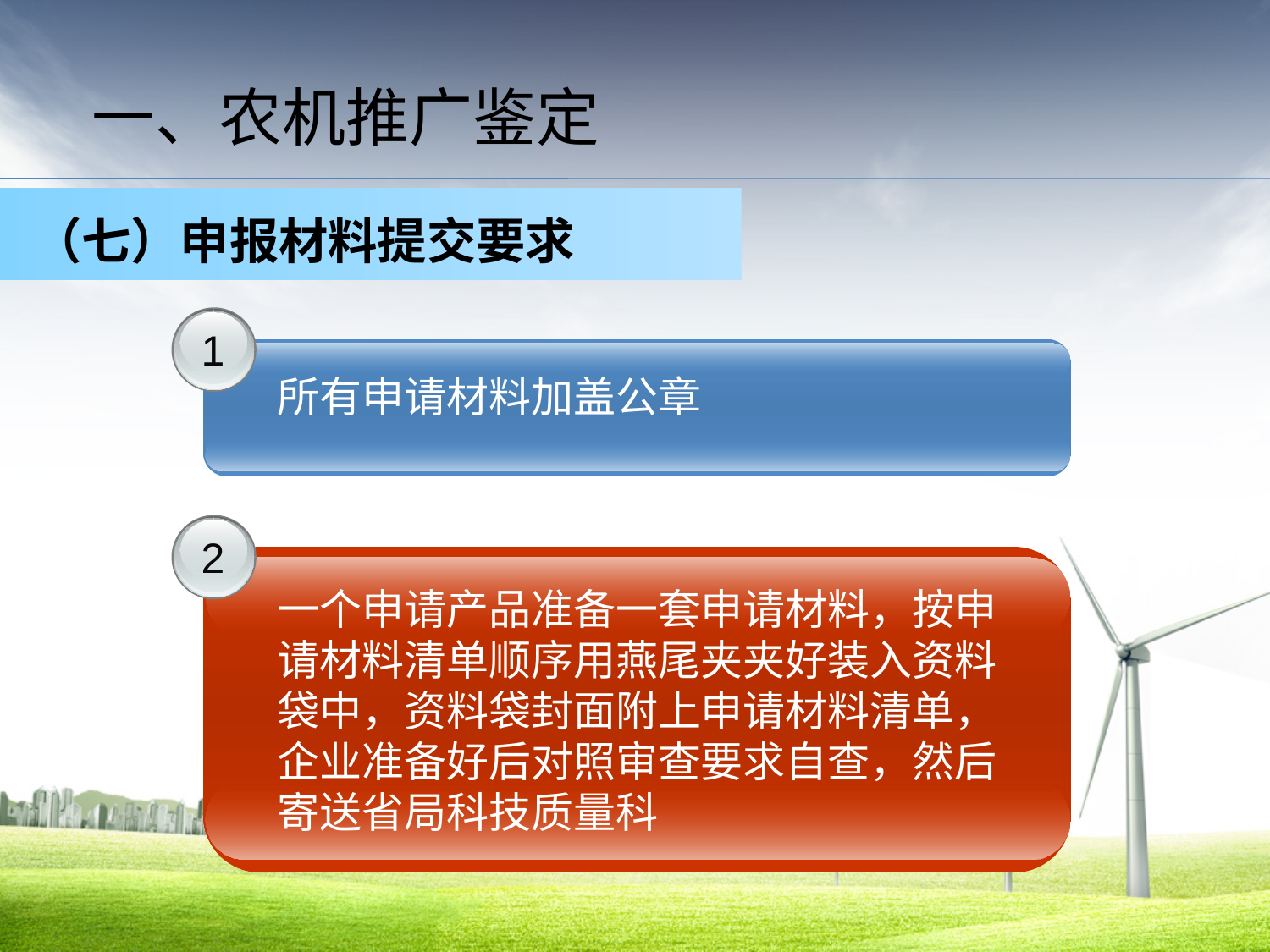

一、农机推广鉴定

（七）申报材料提交要求

1

所有申请材料加盖公章

2

一个申请产品准备一套申请材料，按申请材料清单顺序用燕尾夹夹好装入资料袋中，资料袋封面附上申请材料清单，企业准备好后对照审查要求自查，然后寄送省局科技质量科